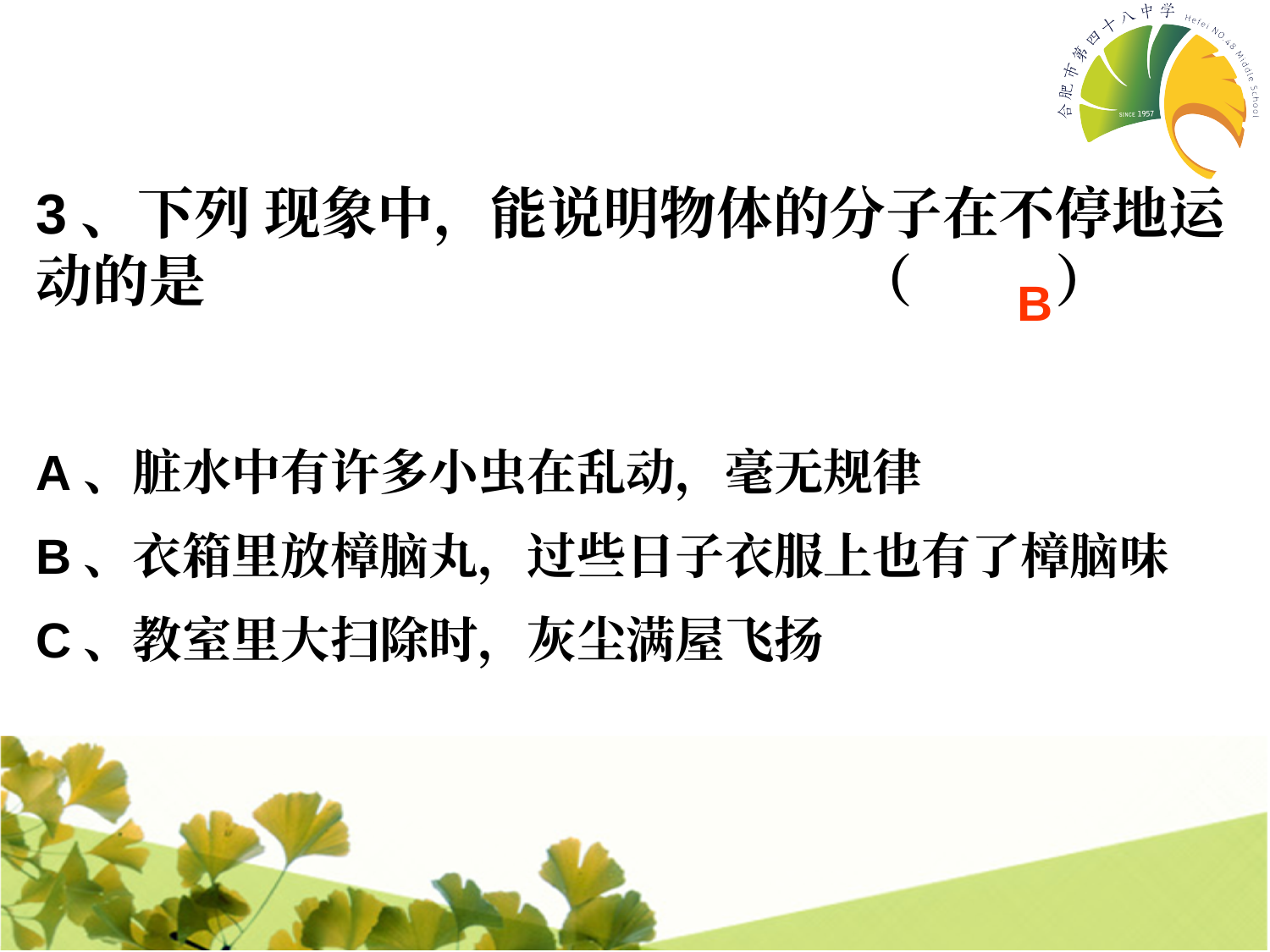

3、下列 现象中，能说明物体的分子在不停地运动的是                                              （          ）
B
A、脏水中有许多小虫在乱动，毫无规律
B、衣箱里放樟脑丸，过些日子衣服上也有了樟脑味
C、教室里大扫除时，灰尘满屋飞扬